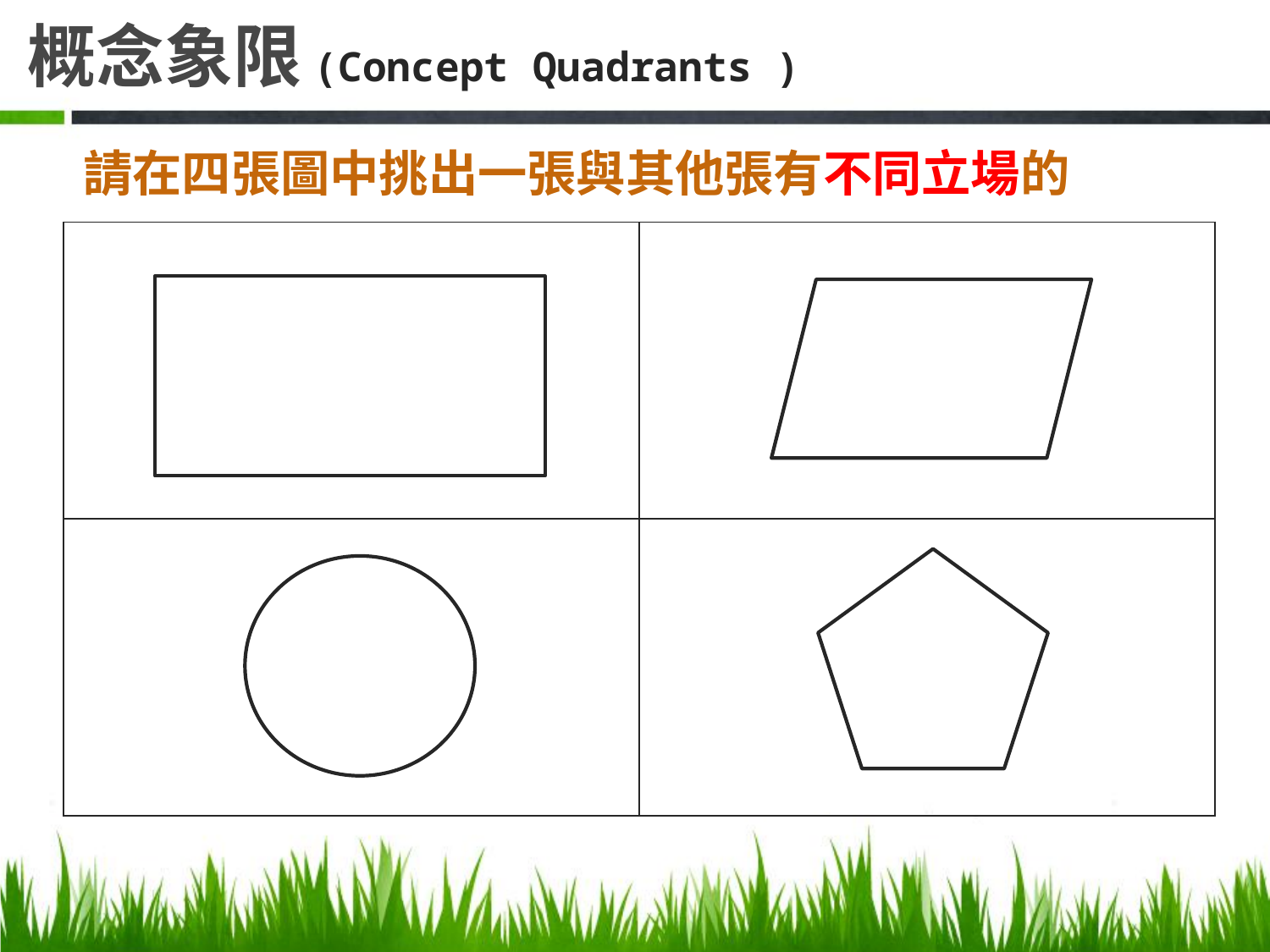

# 概念象限(Concept Quadrants )
請在四張圖中挑出一張與其他張有不同立場的
|  |  |
| --- | --- |
|  |  |